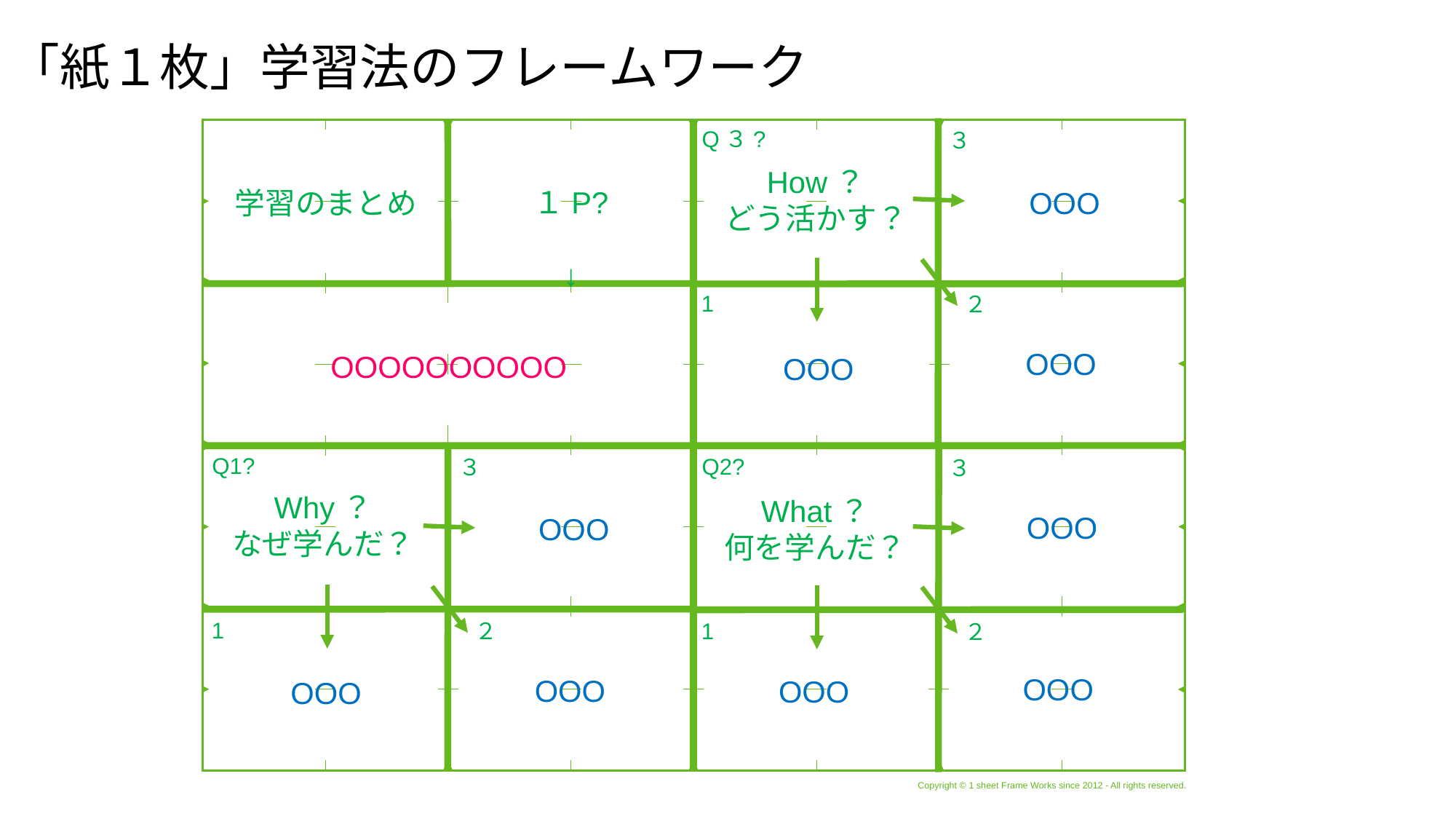

「紙１枚」学習法のフレームワーク
How？
どう活かす？
Q３?

Copyright © 1 sheet Frame Works since 2012 - All rights reserved.

１P?

↓
３
学習のまとめ
OOO
OOO
1
OOOOOOOOOO
  ２
OOO
Why？
なぜ学んだ？
Q1?
OOO
Q2?
What？
何を学んだ？
３
OOO
３
OOO
OOO
OOO
1
  ２
1
OOO
  ２